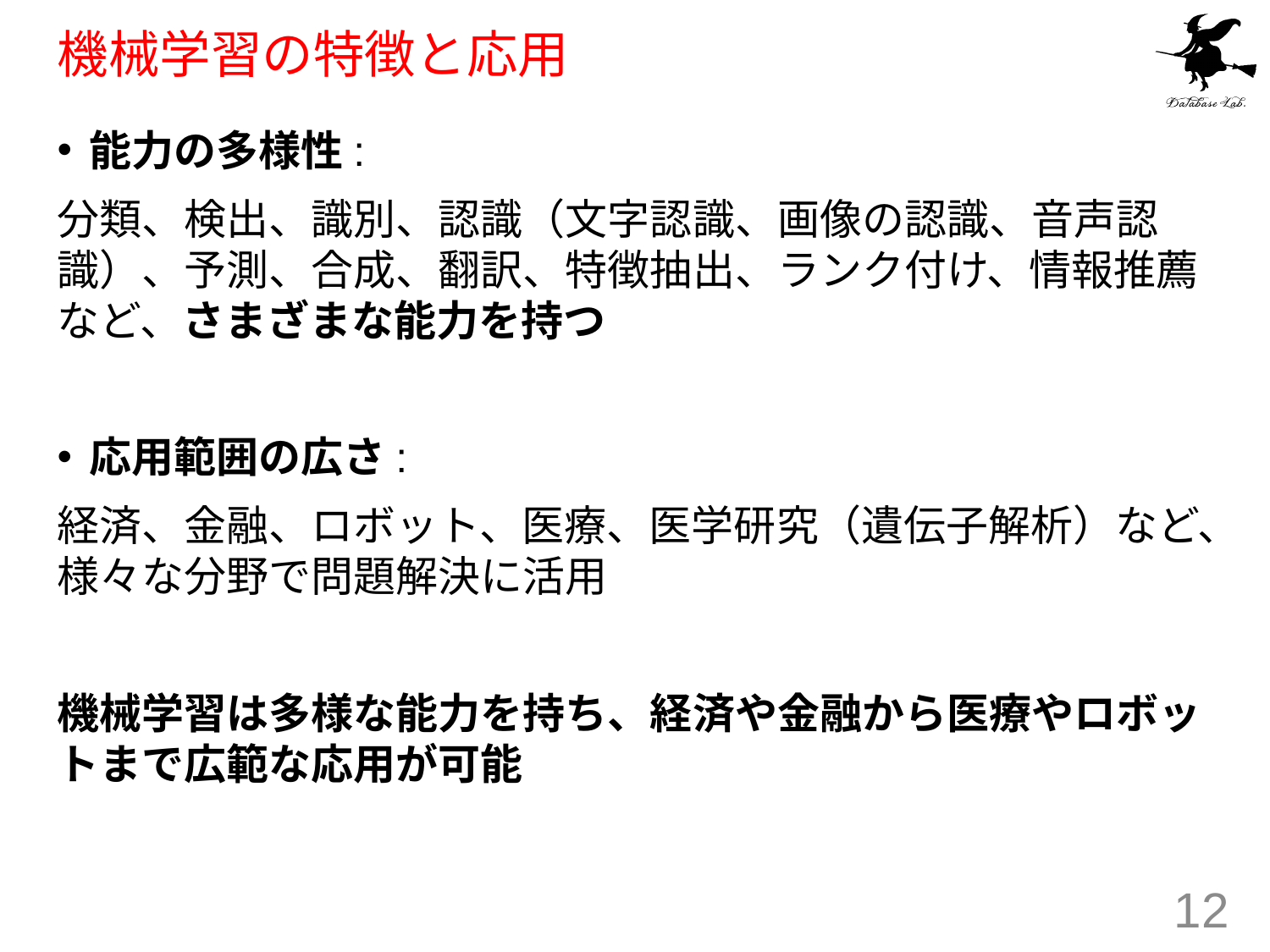

# 機械学習の特徴と応用
能力の多様性:
分類、検出、識別、認識（文字認識、画像の認識、音声認識）、予測、合成、翻訳、特徴抽出、ランク付け、情報推薦など、さまざまな能力を持つ

応用範囲の広さ:
経済、金融、ロボット、医療、医学研究（遺伝子解析）など、様々な分野で問題解決に活用

機械学習は多様な能力を持ち、経済や金融から医療やロボットまで広範な応用が可能
12